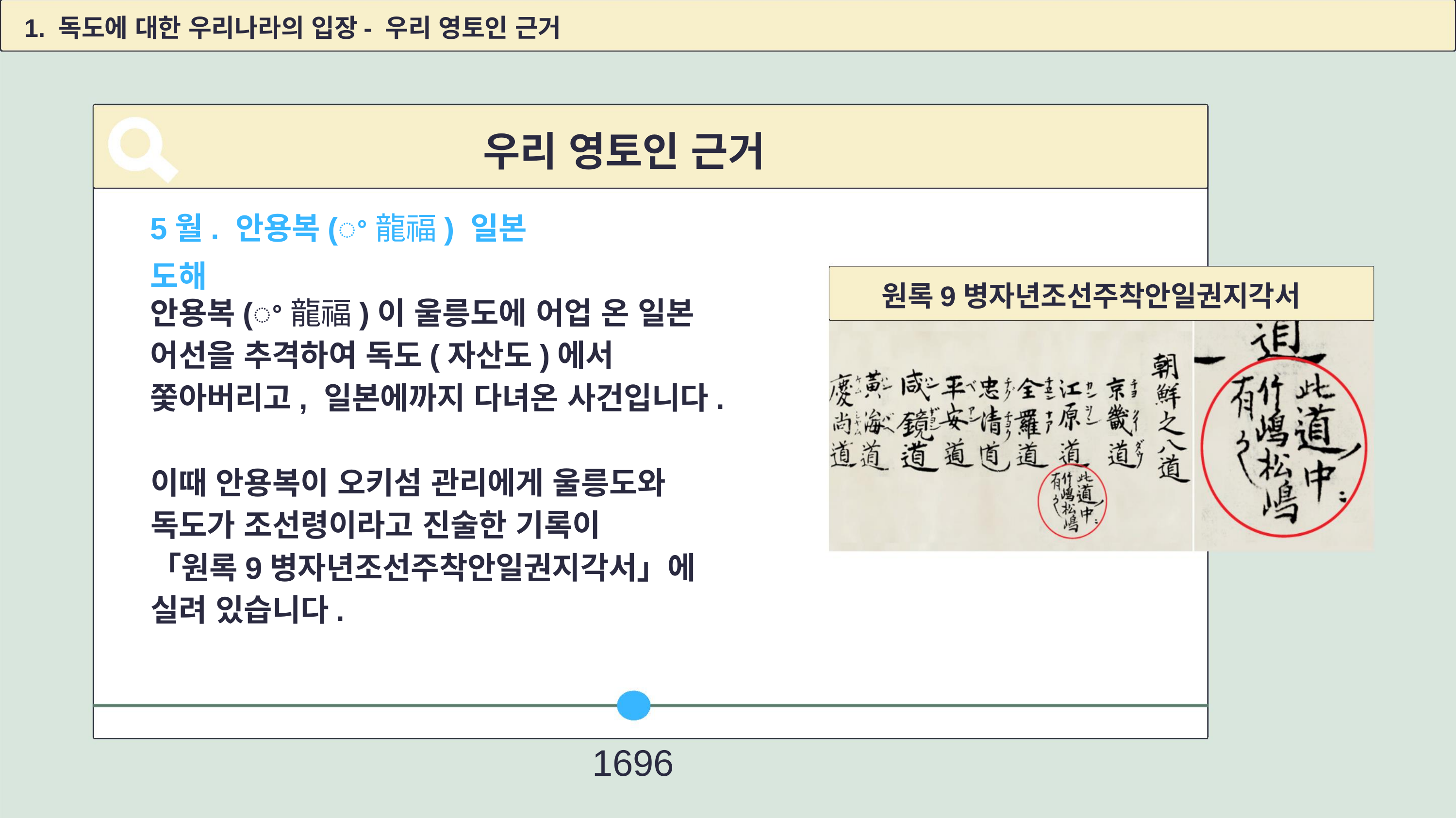

1. 독도에 대한 우리나라의 입장- 우리 영토인 근거
우리 영토인 근거
5월. 안용복(ꢀ龍福) 일본 도해
원록9병자년조선주착안일권지각서
안용복(ꢀ龍福)이 울릉도에 어업 온 일본
어선을 추격하여 독도(자산도)에서
쫓아버리고, 일본에까지 다녀온 사건입니다.
이때 안용복이 오키섬 관리에게 울릉도와
독도가 조선령이라고 진술한 기록이
「원록9병자년조선주착안일권지각서」에
실려 있습니다.
1696